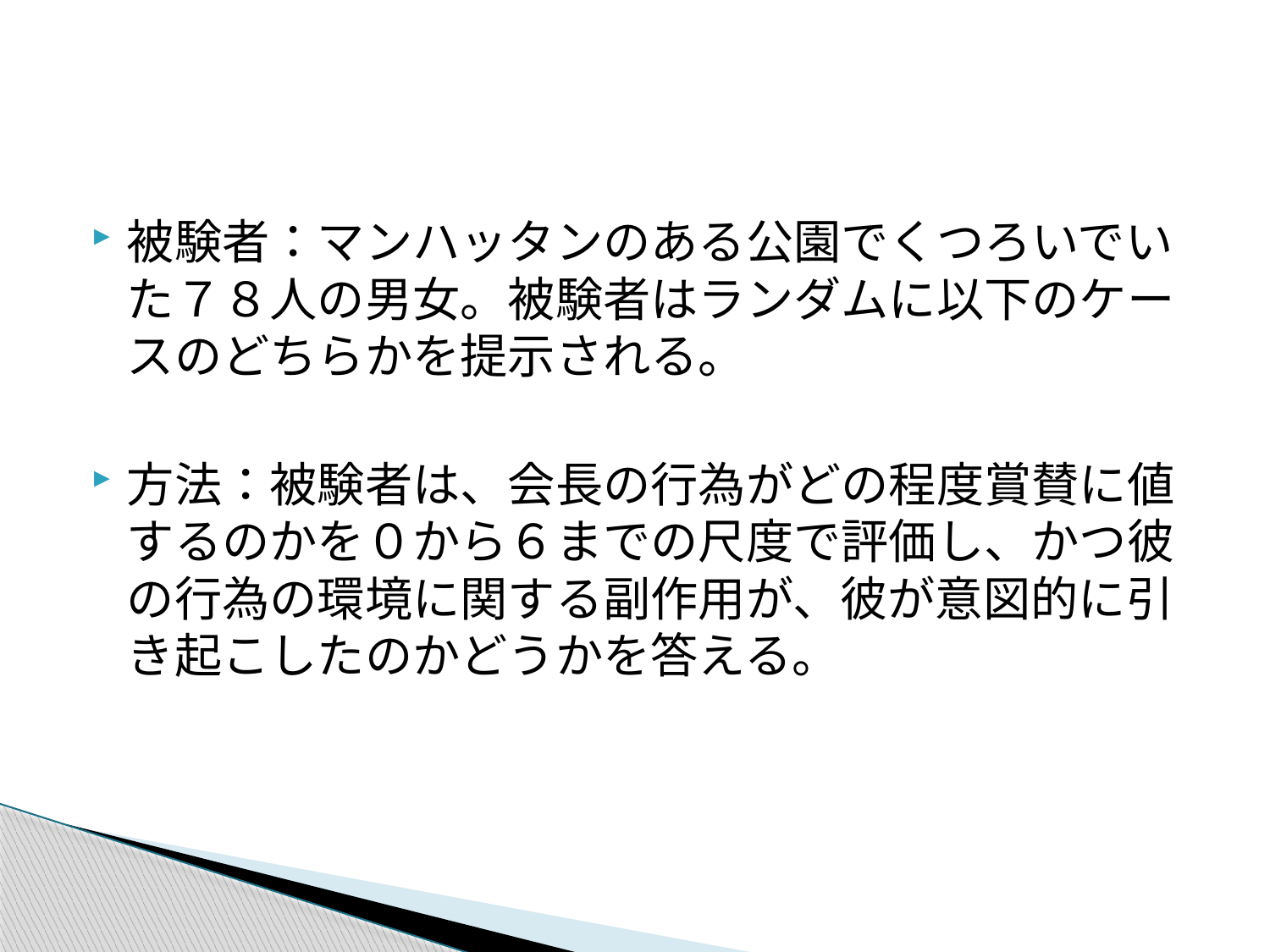

#
被験者：マンハッタンのある公園でくつろいでいた７８人の男女。被験者はランダムに以下のケースのどちらかを提示される。

方法：被験者は、会長の行為がどの程度賞賛に値するのかを０から６までの尺度で評価し、かつ彼の行為の環境に関する副作用が、彼が意図的に引き起こしたのかどうかを答える。